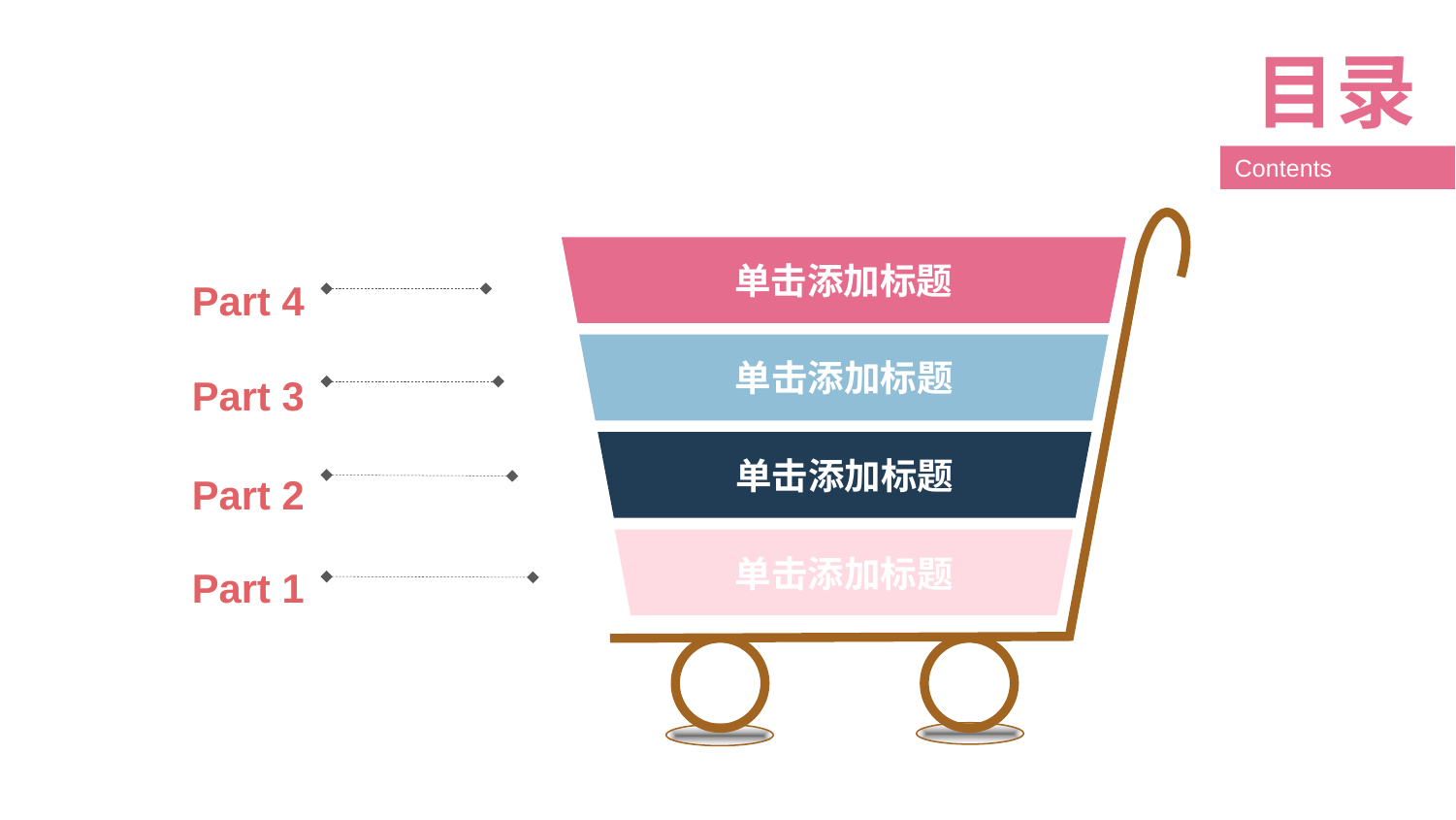

目录
Contents

单击添加标题
Part 4
单击添加标题
Part 3
单击添加标题
Part 2
单击添加标题
Part 1